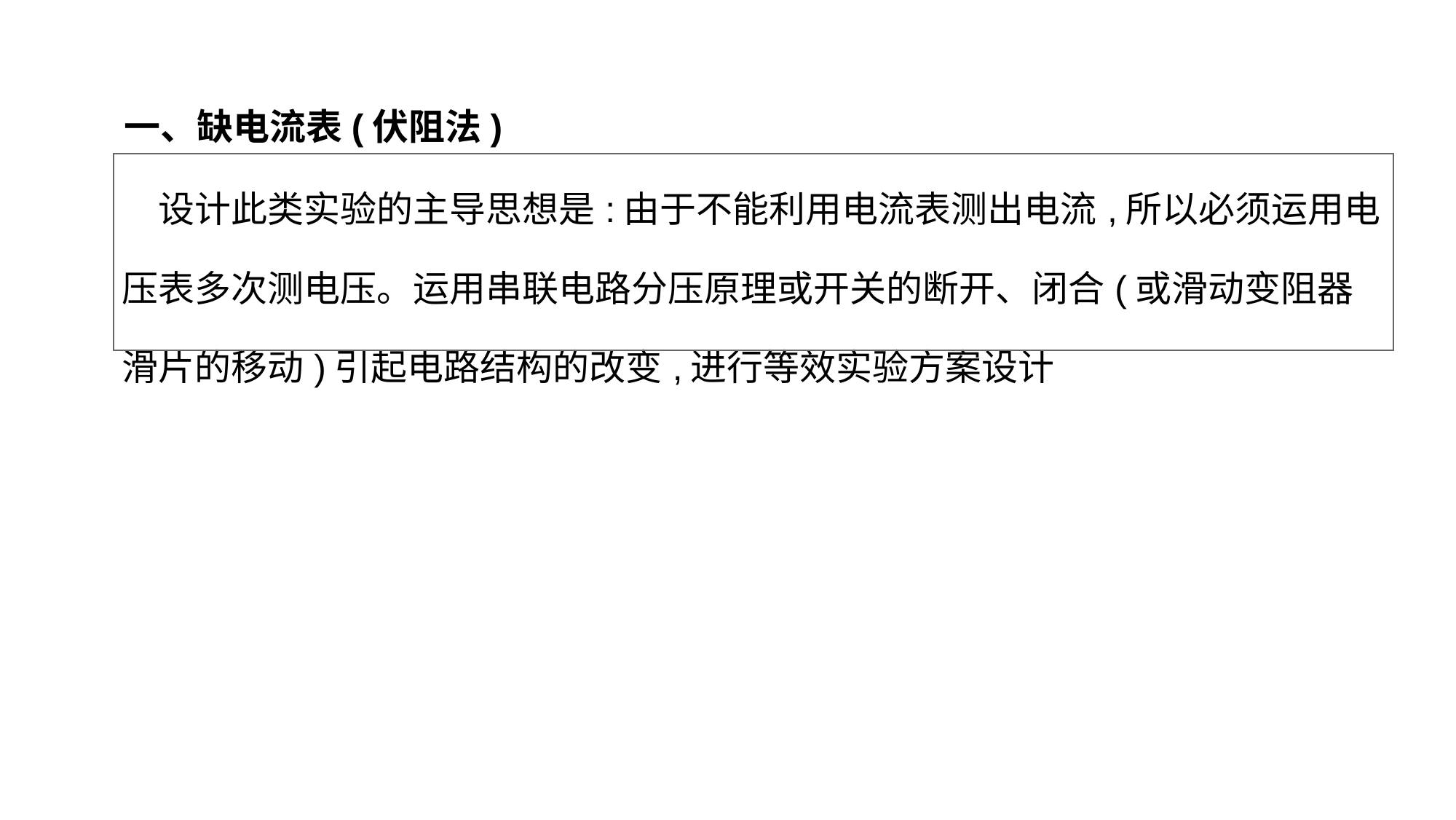

一、缺电流表(伏阻法)
| 设计此类实验的主导思想是:由于不能利用电流表测出电流,所以必须运用电压表多次测电压。运用串联电路分压原理或开关的断开、闭合(或滑动变阻器滑片的移动)引起电路结构的改变,进行等效实验方案设计 |
| --- |